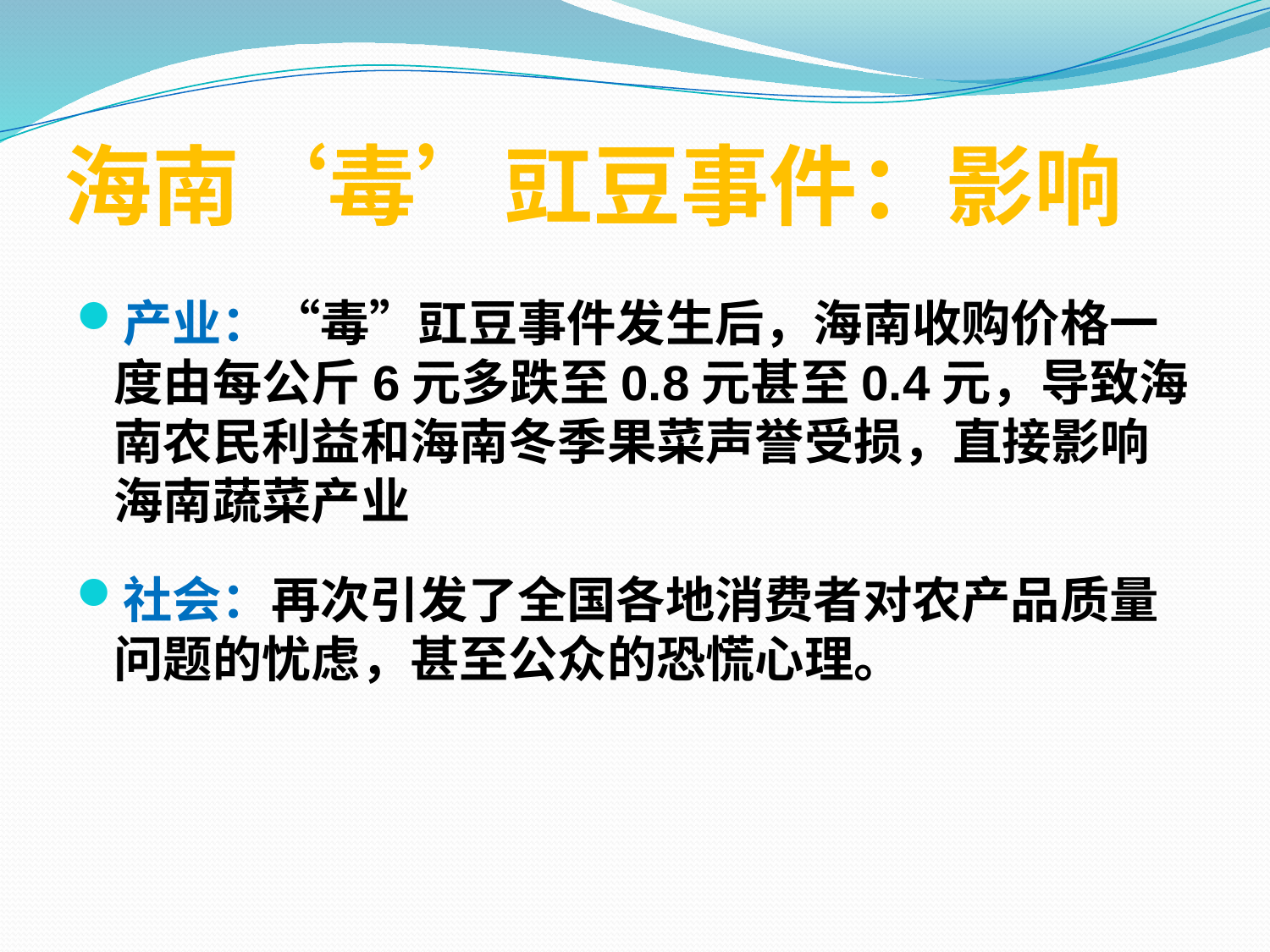

# 海南‘毒’豇豆事件：影响
产业：“毒”豇豆事件发生后，海南收购价格一度由每公斤6元多跌至0.8元甚至0.4元，导致海南农民利益和海南冬季果菜声誉受损，直接影响海南蔬菜产业
社会：再次引发了全国各地消费者对农产品质量问题的忧虑，甚至公众的恐慌心理。